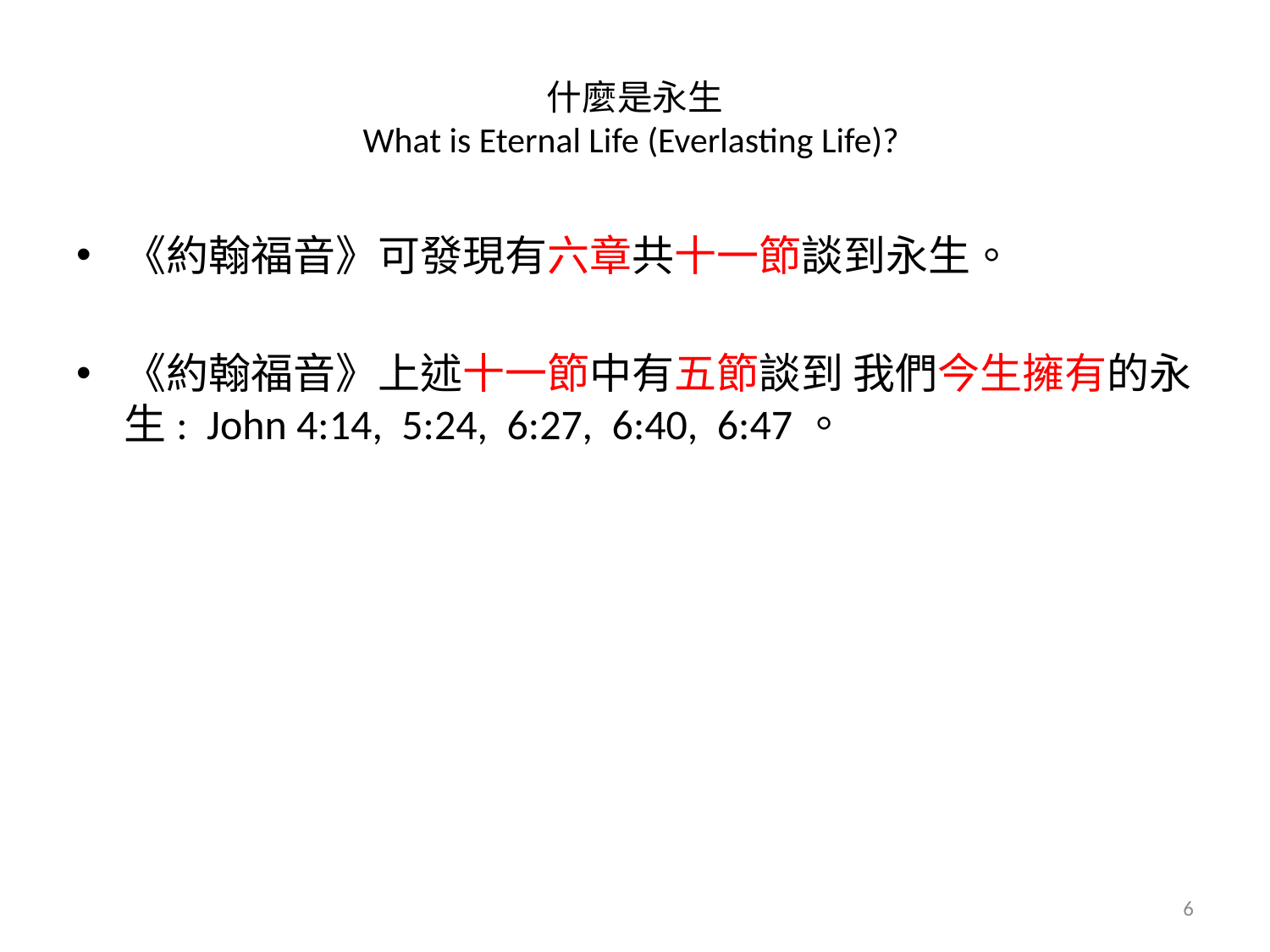

# 什麼是永生 What is Eternal Life (Everlasting Life)?
《約翰福音》可發現有六章共十一節談到永生。

《約翰福音》上述十一節中有五節談到 我們今生擁有的永生:  John 4:14,  5:24,  6:27,  6:40,  6:47。

6